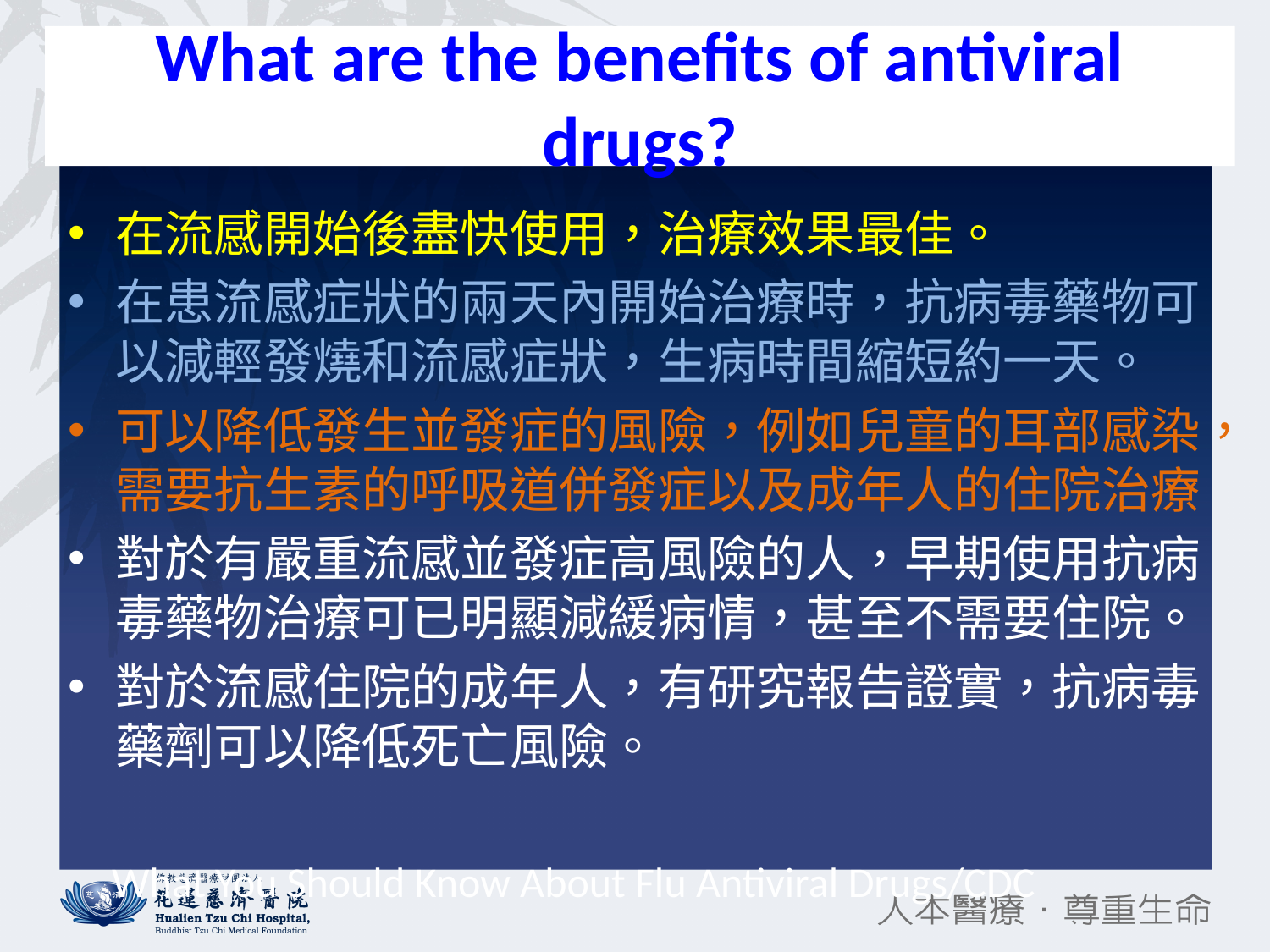

# What are the benefits of antiviral drugs?
在流感開始後盡快使用，治療效果最佳。
在患流感症狀的兩天內開始治療時，抗病毒藥物可以減輕發燒和流感症狀，生病時間縮短約一天。
可以降低發生並發症的風險，例如兒童的耳部感染，需要抗生素的呼吸道併發症以及成年人的住院治療
對於有嚴重流感並發症高風險的人，早期使用抗病毒藥物治療可已明顯減緩病情，甚至不需要住院。
對於流感住院的成年人，有研究報告證實，抗病毒藥劑可以降低死亡風險。
What You Should Know About Flu Antiviral Drugs/CDC